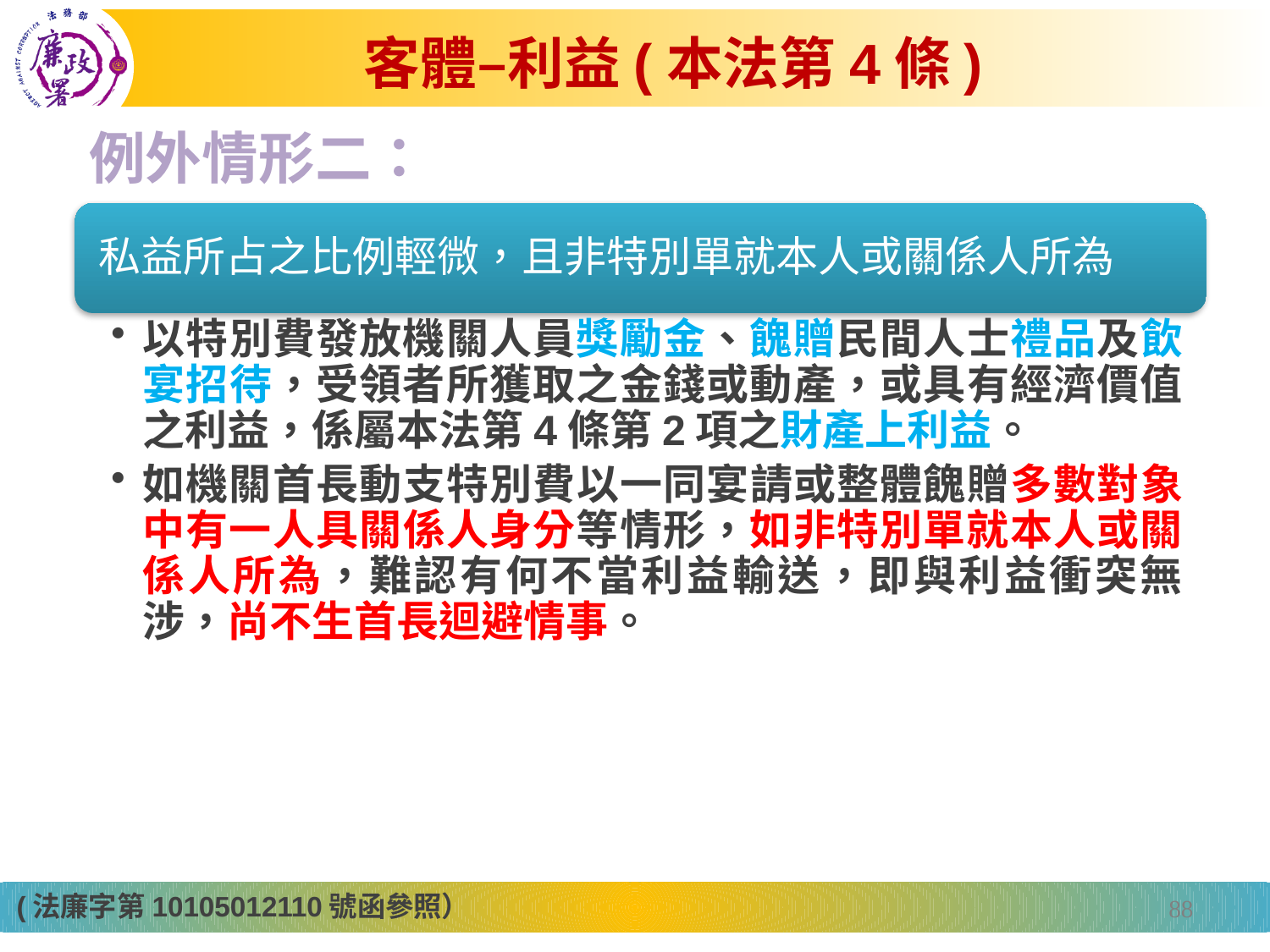

# 客體–利益(本法第4條)
例外情形二：
私益所占之比例輕微，且非特別單就本人或關係人所為
以特別費發放機關人員獎勵金、餽贈民間人士禮品及飲宴招待，受領者所獲取之金錢或動產，或具有經濟價值之利益，係屬本法第4條第2項之財產上利益。
如機關首長動支特別費以一同宴請或整體餽贈多數對象中有一人具關係人身分等情形，如非特別單就本人或關係人所為，難認有何不當利益輸送，即與利益衝突無涉，尚不生首長迴避情事。
(法廉字第10105012110號函參照）
88